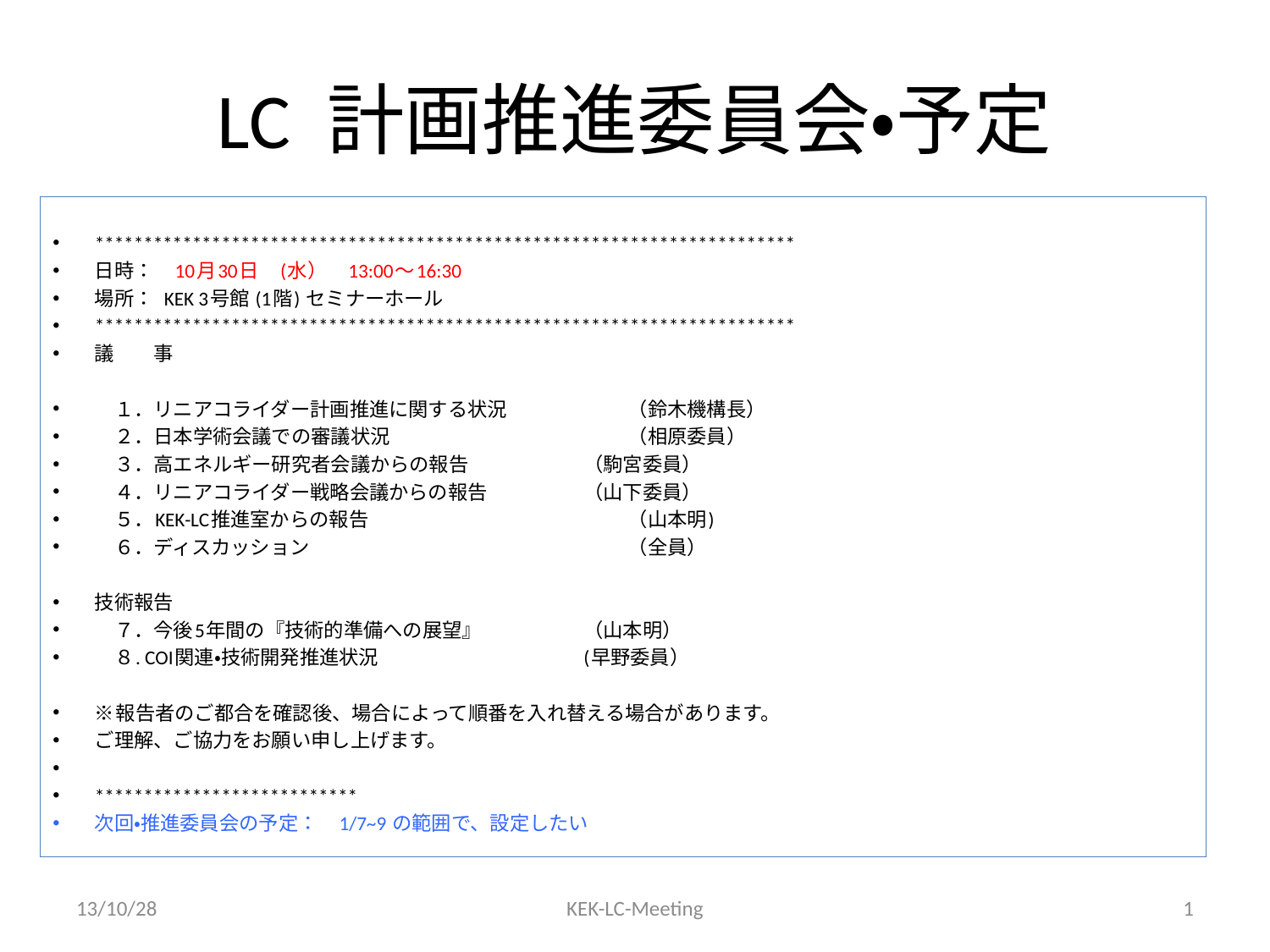

# LC 計画推進委員会・予定

************************************************************************
日時：　10月30日　(水）　13:00〜16:30
場所：  KEK 3号館 (1階) セミナーホール
************************************************************************
議　　事

　１．リニアコライダー計画推進に関する状況　　　　	（鈴木機構長）
　２．日本学術会議での審議状況　　　　　　　　　　	（相原委員）
　３．高エネルギー研究者会議からの報告　　　　　	（駒宮委員）
　４．リニアコライダー戦略会議からの報告　　　　	（山下委員）
　５．KEK-LC推進室からの報告　　　　　　　　　　　		（山本明)
　６．ディスカッション　　　　　　　　　　　　　　		（全員）

技術報告
　７．今後5年間の『技術的準備への展望』　　　　	（山本明）
　８. COI関連・技術開発推進状況　　　　　　　　　 		(早野委員）

※報告者のご都合を確認後、場合によって順番を入れ替える場合があります。
ご理解、ご協力をお願い申し上げます。

***************************
次回・推進委員会の予定：　1/7~9 の範囲で、設定したい

13/10/28
KEK-LC-Meeting
1